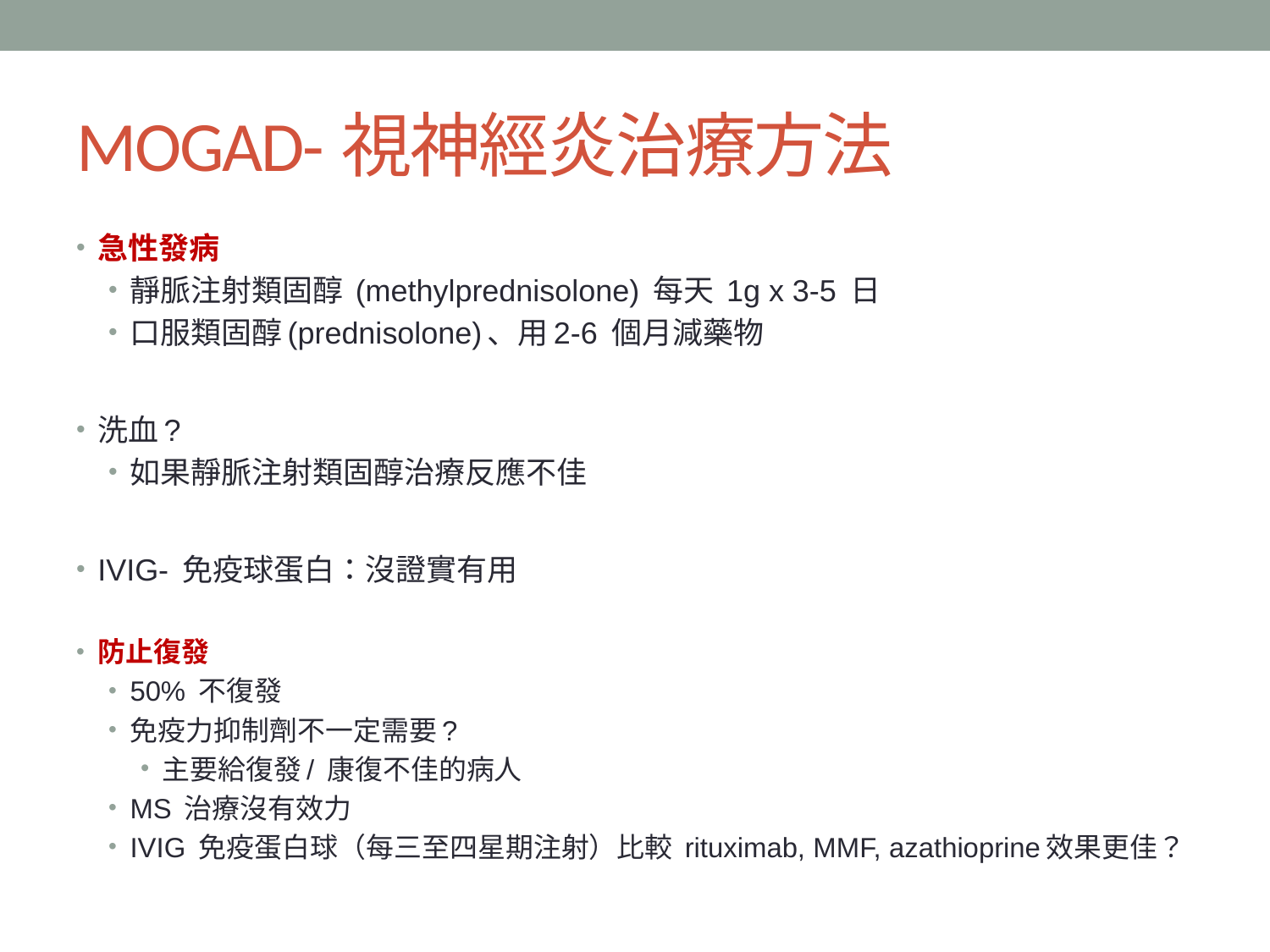

# MOGAD-視神經炎治療方法
急性發病
靜脈注射類固醇 (methylprednisolone) 每天 1g x 3-5 日
口服類固醇(prednisolone)、用2-6 個月減藥物

洗血?
如果靜脈注射類固醇治療反應不佳

IVIG- 免疫球蛋白：沒證實有用

防止復發
50% 不復發
免疫力抑制劑不一定需要?
主要給復發/ 康復不佳的病人
MS 治療沒有效力
IVIG 免疫蛋白球（每三至四星期注射）比較 rituximab, MMF, azathioprine效果更佳？